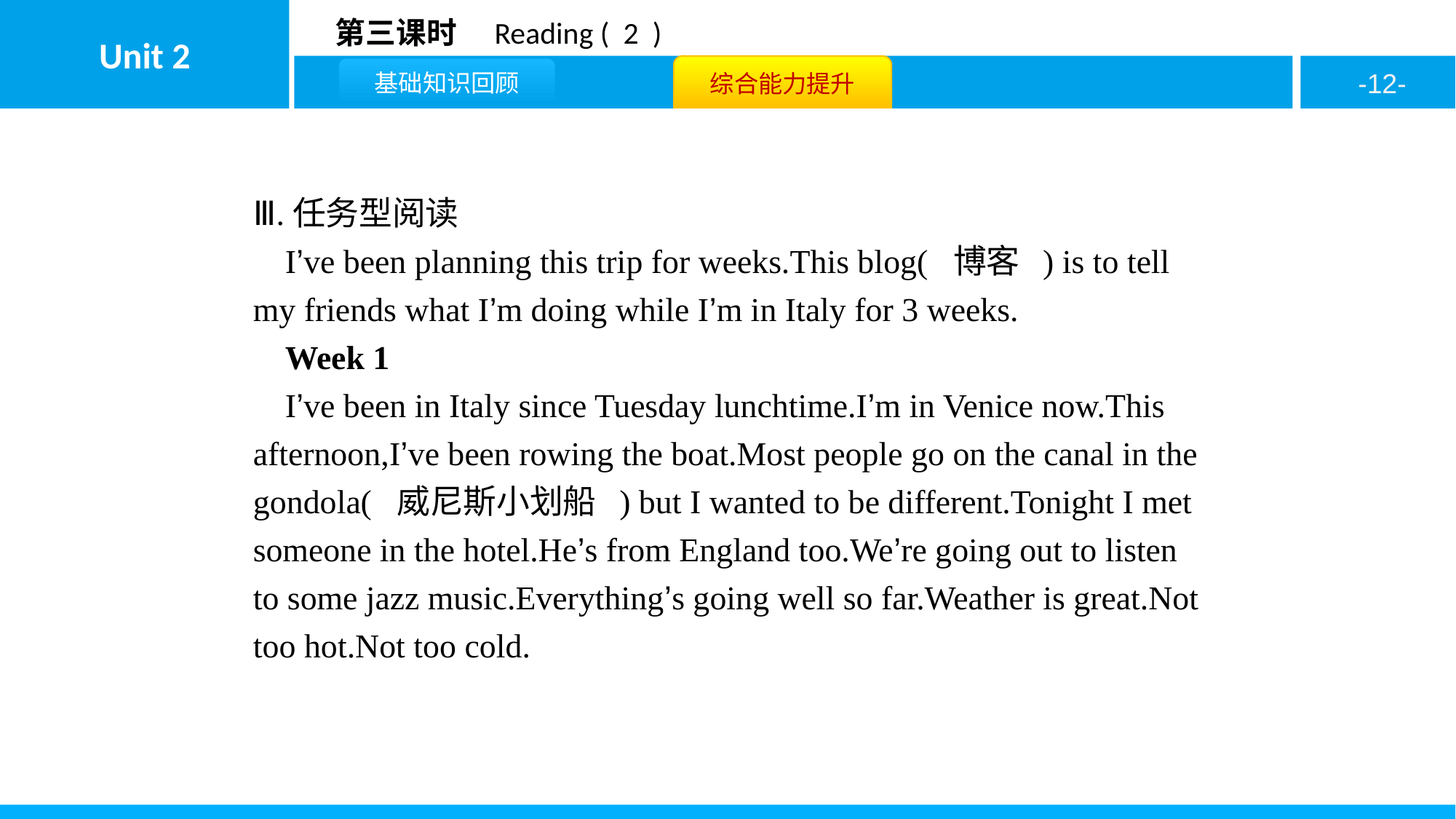

Ⅲ.任务型阅读
I’ve been planning this trip for weeks.This blog(  博客  ) is to tell my friends what I’m doing while I’m in Italy for 3 weeks.
Week 1
I’ve been in Italy since Tuesday lunchtime.I’m in Venice now.This afternoon,I’ve been rowing the boat.Most people go on the canal in the gondola(  威尼斯小划船  ) but I wanted to be different.Tonight I met someone in the hotel.He’s from England too.We’re going out to listen to some jazz music.Everything’s going well so far.Weather is great.Not too hot.Not too cold.